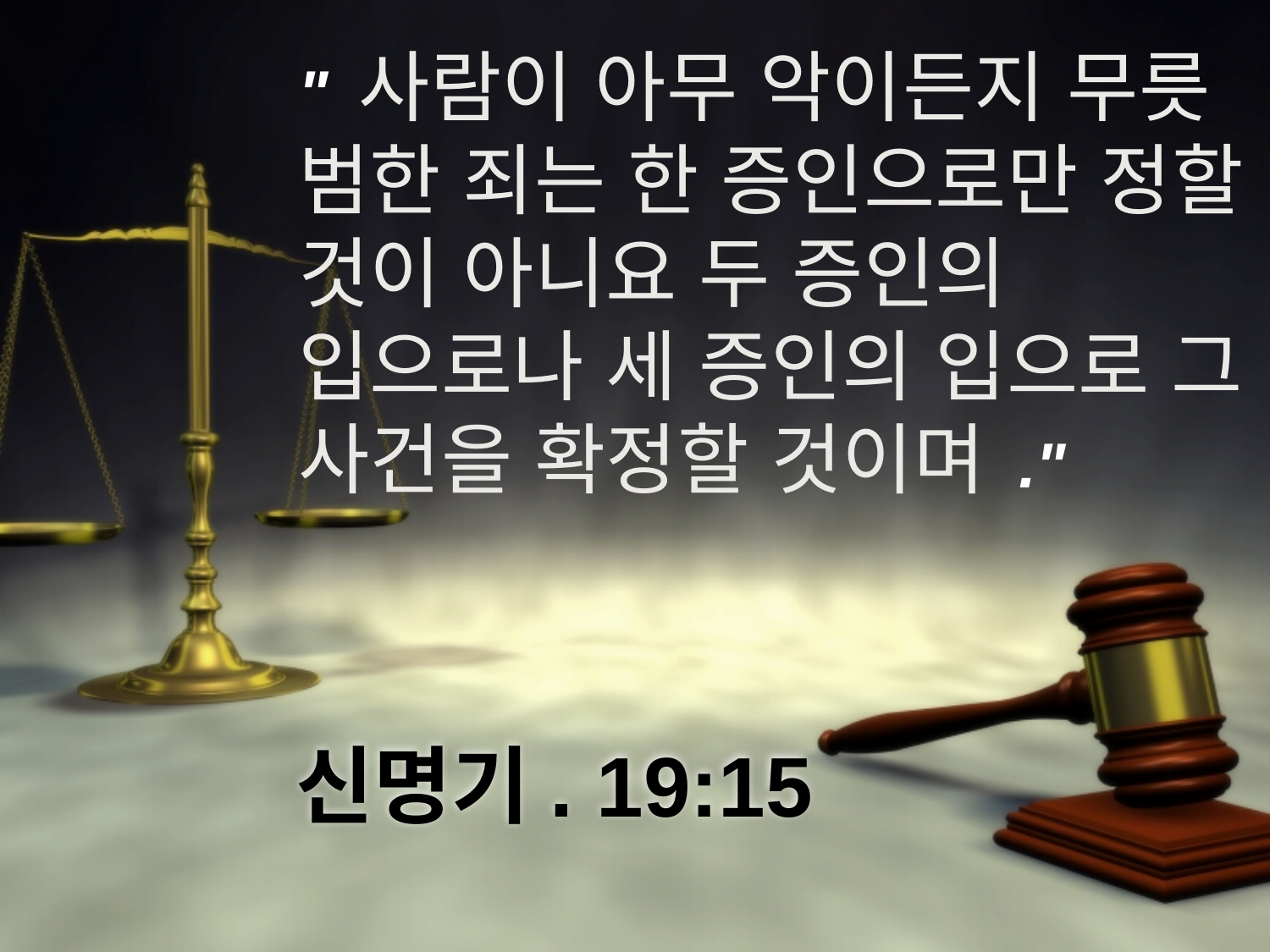

" 사람이 아무 악이든지 무릇 범한 죄는 한 증인으로만 정할 것이 아니요 두 증인의 입으로나 세 증인의 입으로 그 사건을 확정할 것이며 ."
# 신명기. 19:15